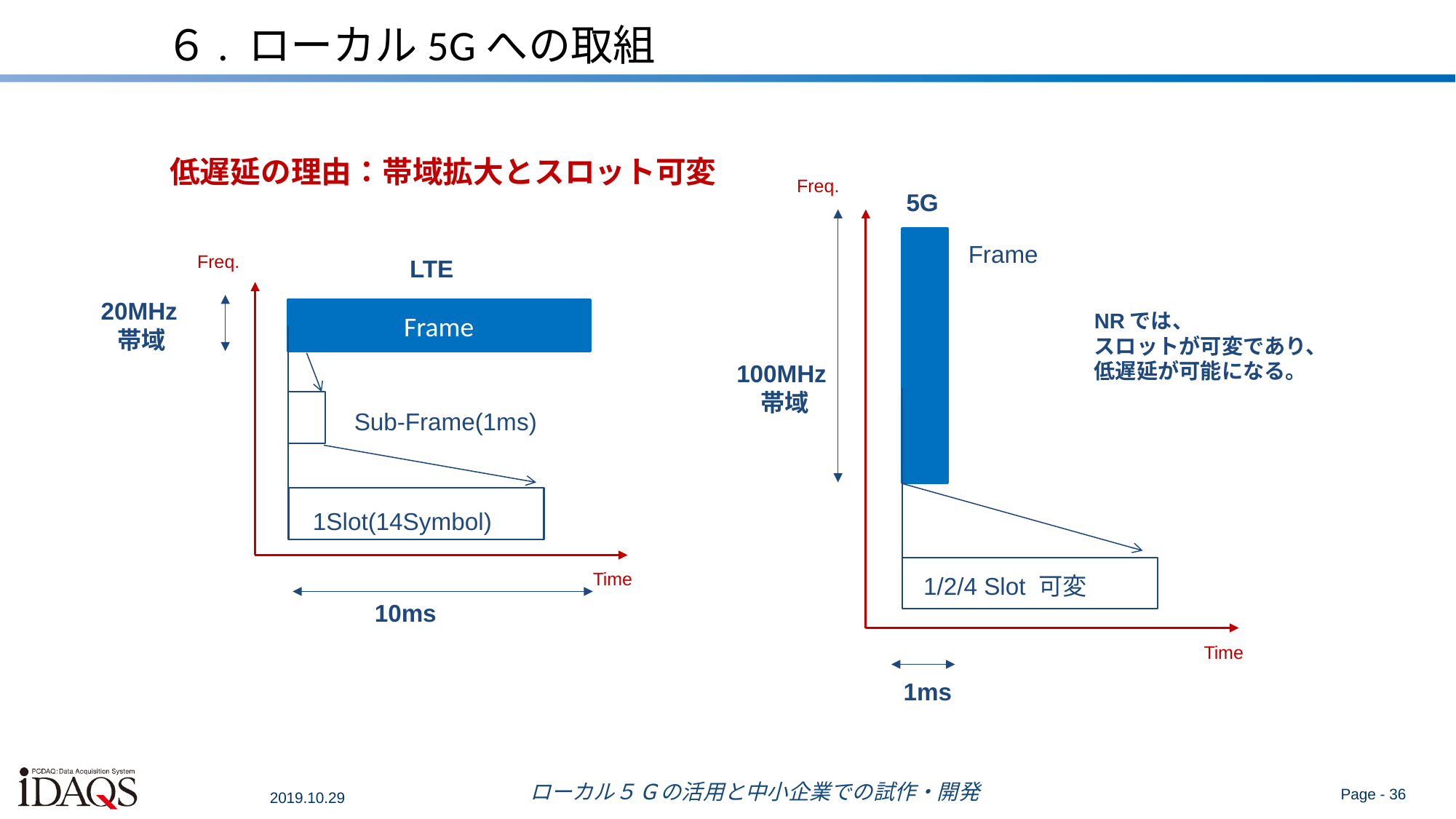

# ６. ローカル5Gへの取組
低遅延の理由：帯域拡大とスロット可変
Freq.
5G

Frame
Freq.
LTE
20MHz帯域
Frame
NRでは、
スロットが可変であり、
低遅延が可能になる。
100MHz帯域

Sub-Frame(1ms)

1Slot(14Symbol)

Time
1/2/4 Slot 可変
10ms
Time
1ms